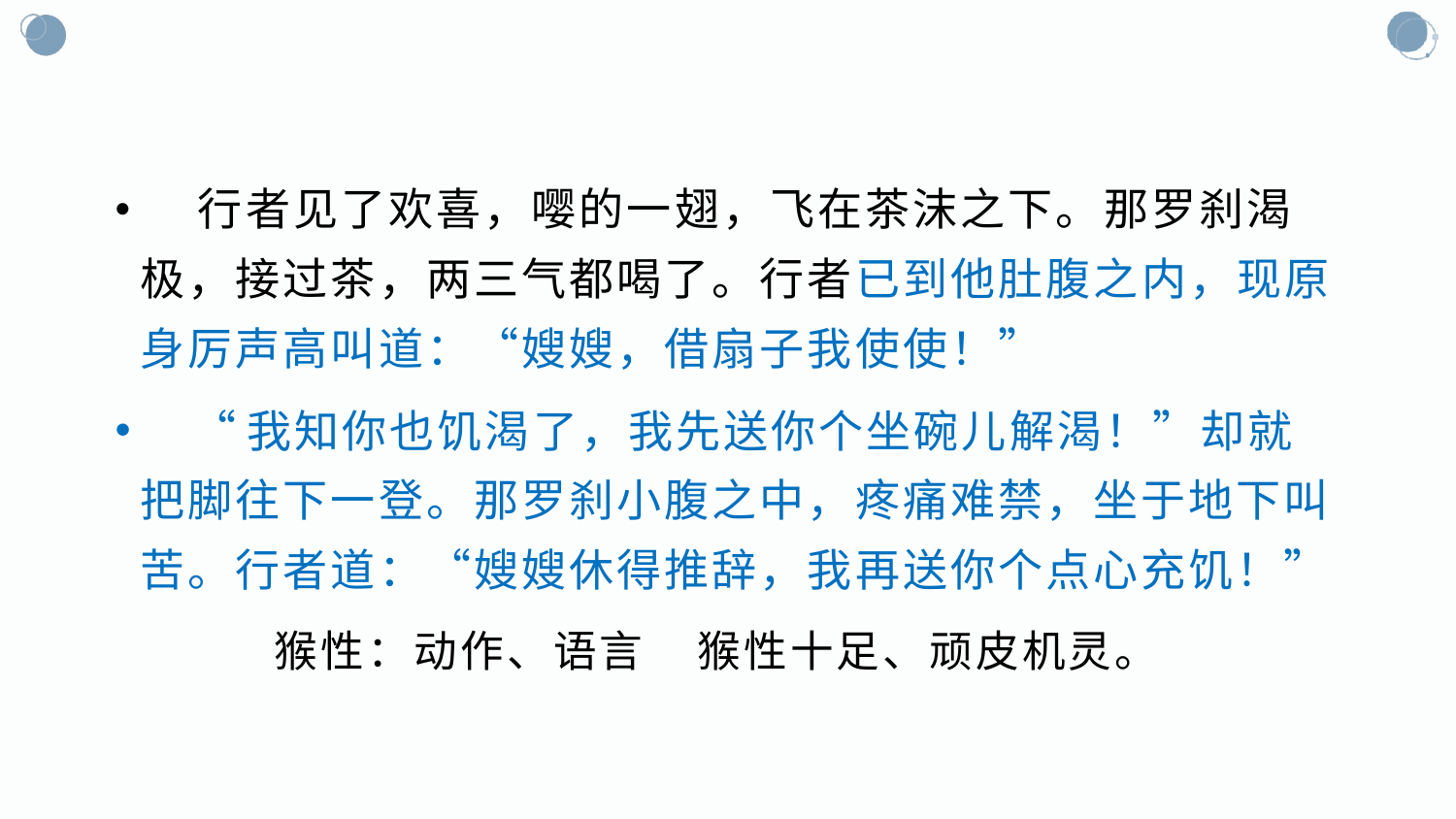

#
    行者见了欢喜，嘤的一翅，飞在茶沫之下。那罗刹渴极，接过茶，两三气都喝了。行者已到他肚腹之内，现原身厉声高叫道：“嫂嫂，借扇子我使使！”
    “我知你也饥渴了，我先送你个坐碗儿解渴！”却就把脚往下一登。那罗刹小腹之中，疼痛难禁，坐于地下叫苦。行者道：“嫂嫂休得推辞，我再送你个点心充饥！”
            猴性：动作、语言    猴性十足、顽皮机灵。